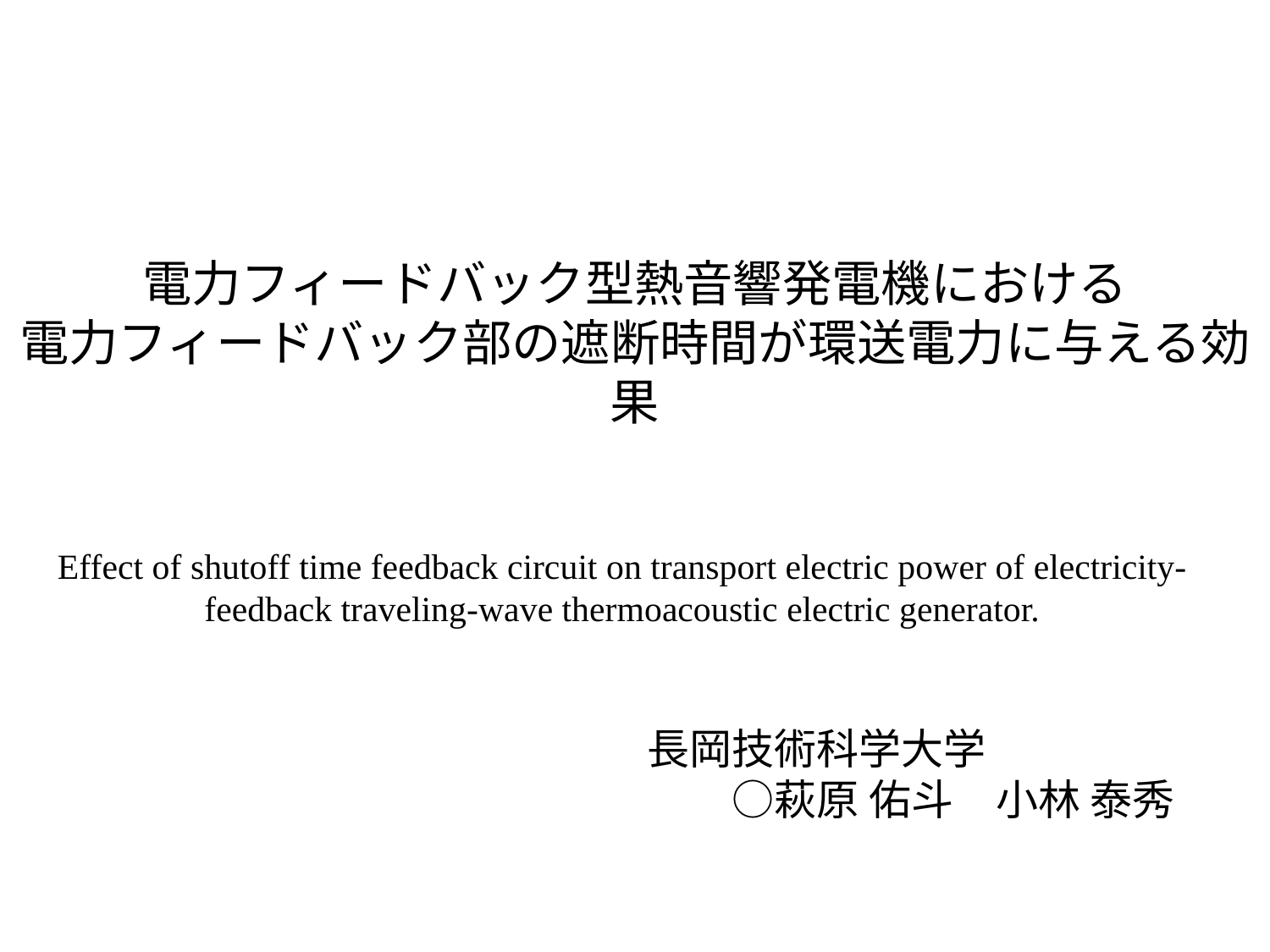

電力フィードバック型熱音響発電機における
電力フィードバック部の遮断時間が環送電力に与える効果
Effect of shutoff time feedback circuit on transport electric power of electricity-feedback traveling-wave thermoacoustic electric generator.
長岡技術科学大学
　　○萩原 佑斗　小林 泰秀